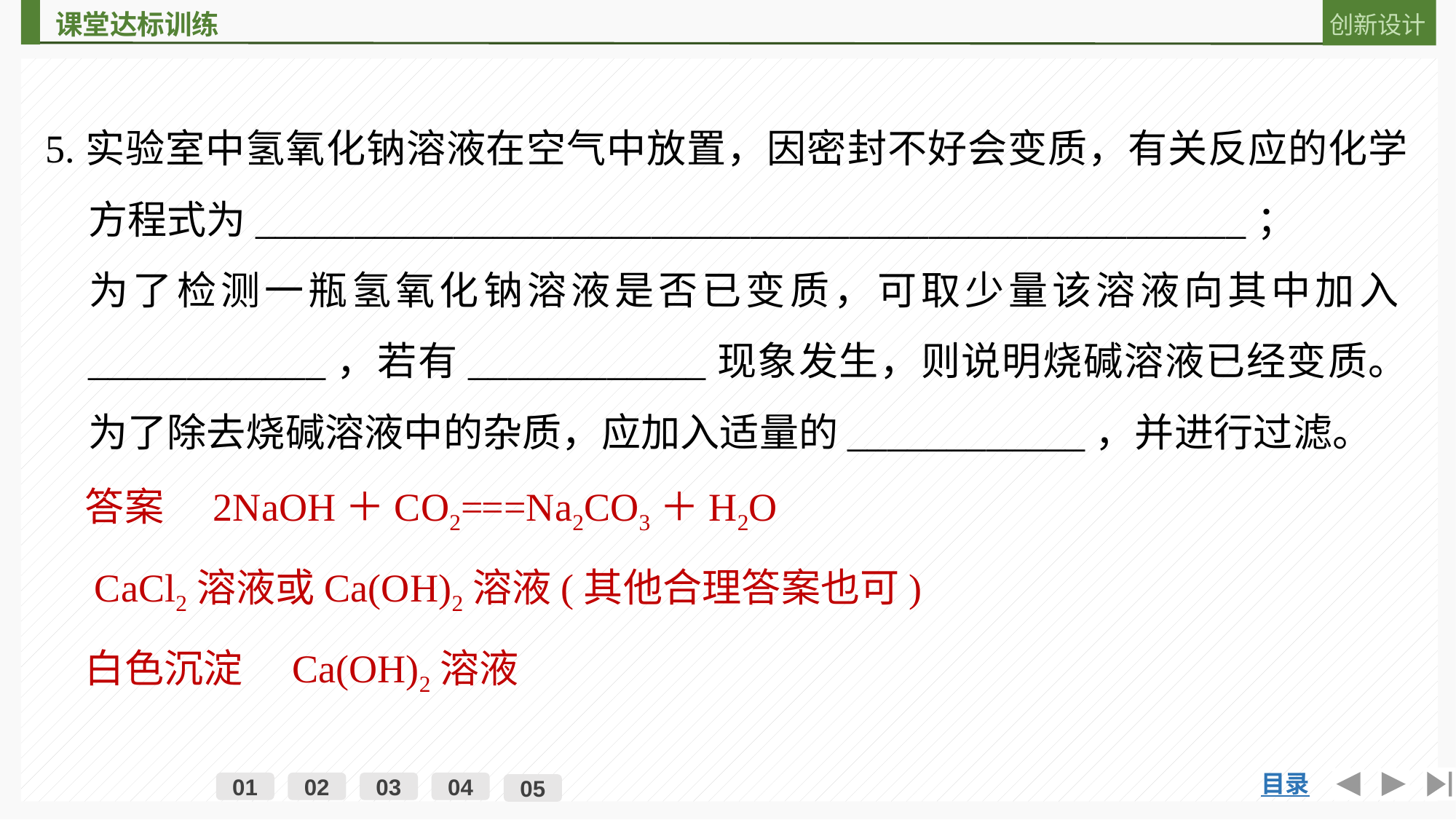

5.实验室中氢氧化钠溶液在空气中放置，因密封不好会变质，有关反应的化学方程式为__________________________________________________；
　为了检测一瓶氢氧化钠溶液是否已变质，可取少量该溶液向其中加入____________，若有____________现象发生，则说明烧碱溶液已经变质。为了除去烧碱溶液中的杂质，应加入适量的____________，并进行过滤。
　答案　2NaOH＋CO2===Na2CO3＋H2O
　CaCl2溶液或Ca(OH)2溶液(其他合理答案也可)
　白色沉淀　Ca(OH)2溶液